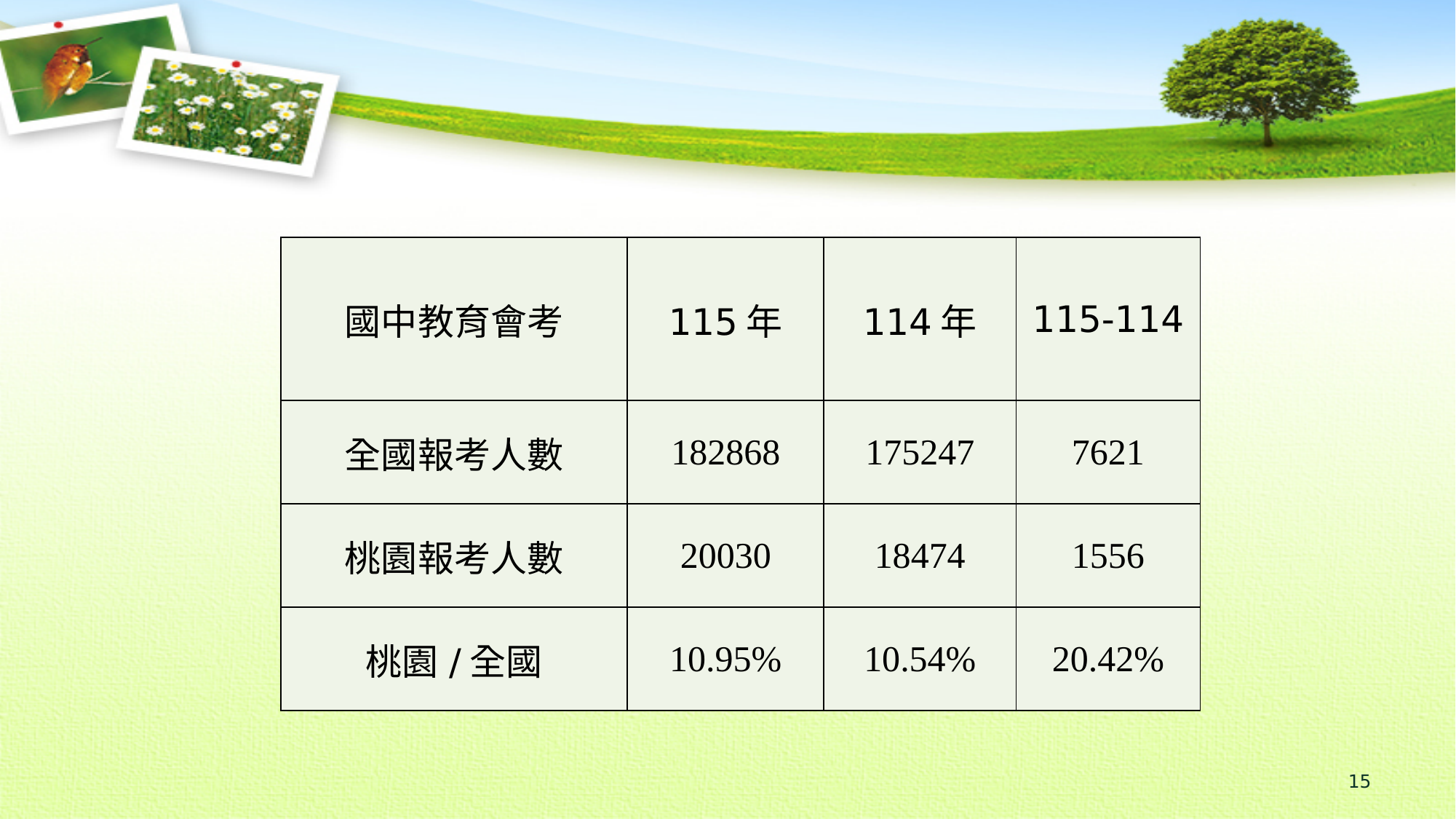

| 國中教育會考 | 115年 | 114年 | 115-114 |
| --- | --- | --- | --- |
| 全國報考人數 | 182868 | 175247 | 7621 |
| 桃園報考人數 | 20030 | 18474 | 1556 |
| 桃園/全國 | 10.95% | 10.54% | 20.42% |
15